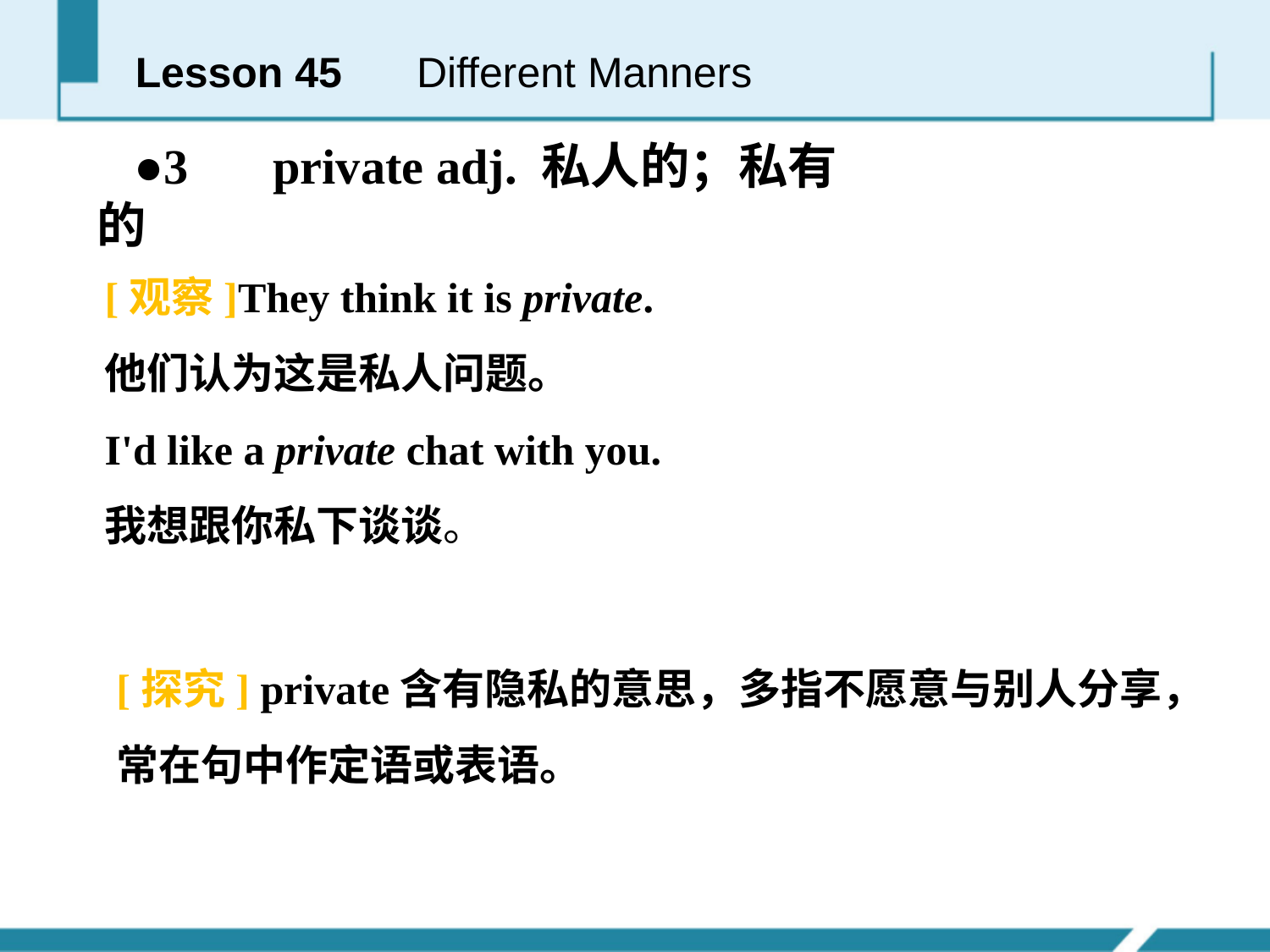

Lesson 45 　Different Manners
●3　 private adj. 私人的；私有的
[观察]They think it is private.
他们认为这是私人问题。
I'd like a private chat with you.
我想跟你私下谈谈。
[探究] private含有隐私的意思，多指不愿意与别人分享，常在句中作定语或表语。